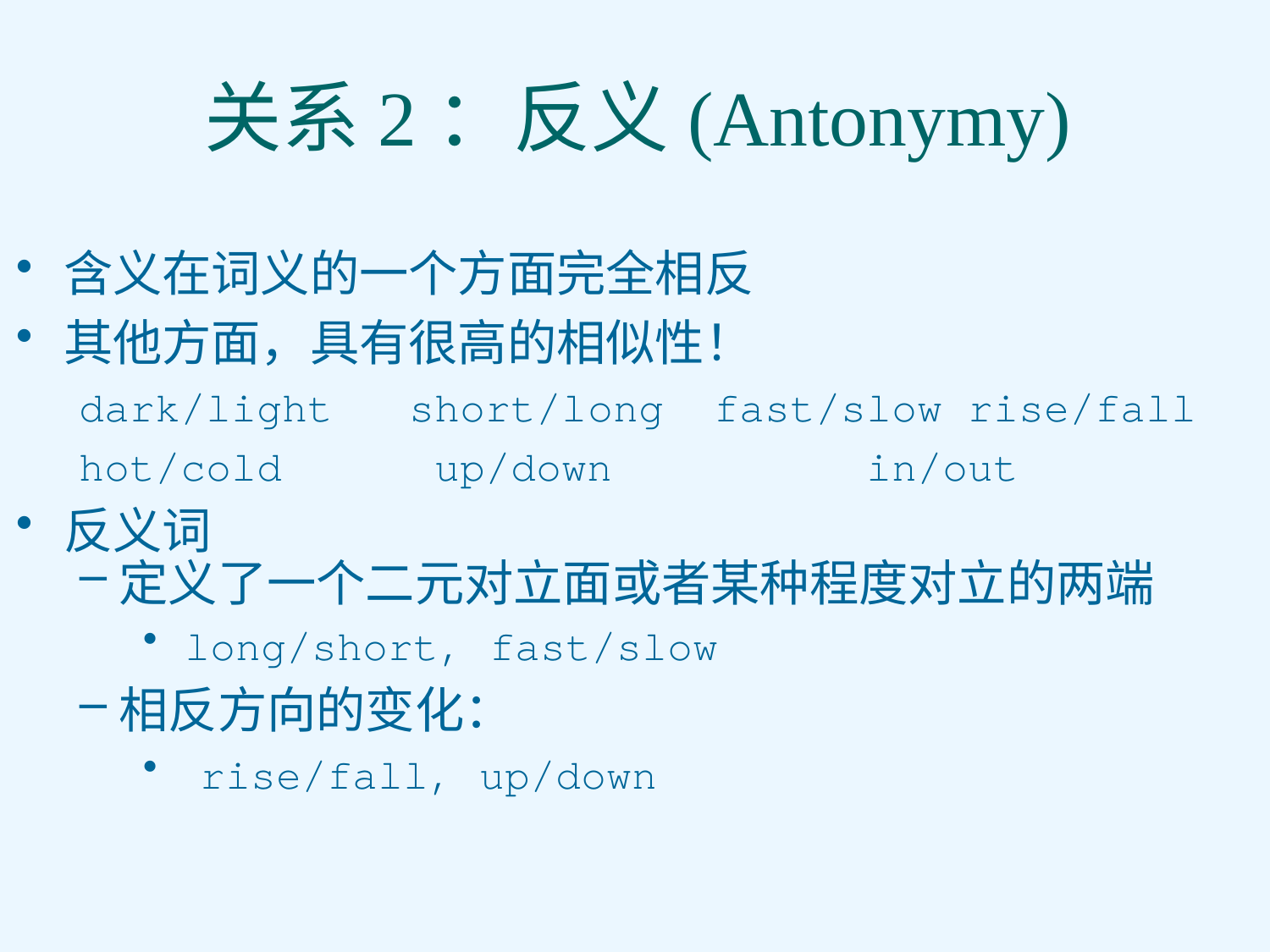

# 关系2：反义(Antonymy)
含义在词义的一个方面完全相反
其他方面，具有很高的相似性！
dark/light   short/long	fast/slow	rise/fall
hot/cold	    up/down	      in/out
反义词
定义了一个二元对立面或者某种程度对立的两端
 long/short, fast/slow
相反方向的变化：
 rise/fall, up/down